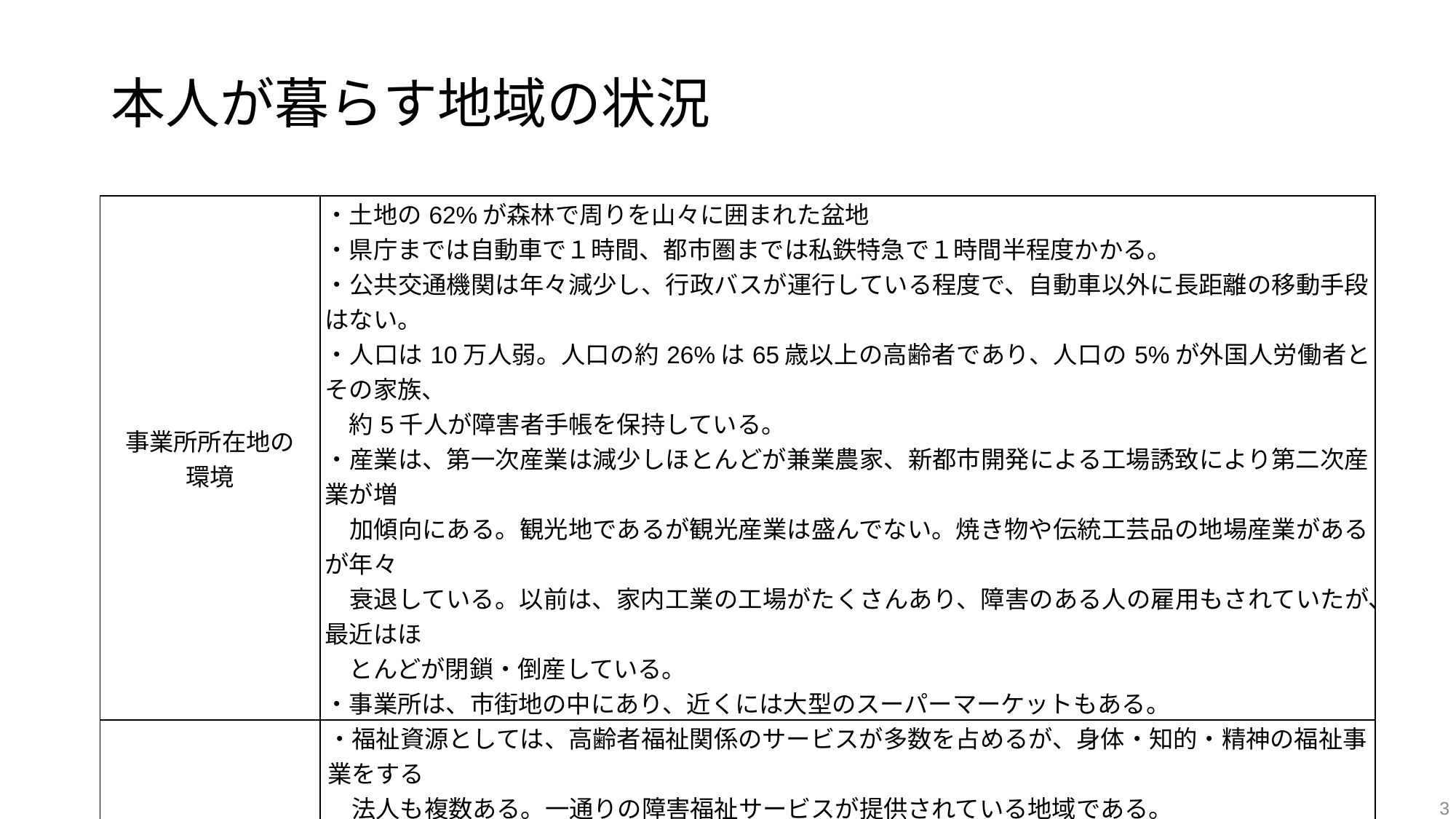

# 本人が暮らす地域の状況
| 事業所所在地の 環境 | ・土地の62%が森林で周りを山々に囲まれた盆地 ・県庁までは自動車で１時間、都市圏までは私鉄特急で１時間半程度かかる。 ・公共交通機関は年々減少し、行政バスが運行している程度で、自動車以外に長距離の移動手段はない。 ・人口は10万人弱。人口の約26%は65歳以上の高齢者であり、人口の5%が外国人労働者とその家族、 　約5千人が障害者手帳を保持している。 ・産業は、第一次産業は減少しほとんどが兼業農家、新都市開発による工場誘致により第二次産業が増 　加傾向にある。観光地であるが観光産業は盛んでない。焼き物や伝統工芸品の地場産業があるが年々 　衰退している。以前は、家内工業の工場がたくさんあり、障害のある人の雇用もされていたが、最近はほ 　とんどが閉鎖・倒産している。 ・事業所は、市街地の中にあり、近くには大型のスーパーマーケットもある。 |
| --- | --- |
| 地域の社会資源の状況 | ・福祉資源としては、高齢者福祉関係のサービスが多数を占めるが、身体・知的・精神の福祉事業をする 　法人も複数ある。一通りの障害福祉サービスが提供されている地域である。 ・基幹相談支援センターは同市にあり、市に委託された社会福祉法人が運営している。 ・ハローワークは同市にある。 ・障害者職業センターは隣市にある（車で１時間半程）。 ・障害者就業・生活支援センターは隣市にあり、社会福祉法人が運営している（車で１時間程）。 ・地域若者サポートステーションは、同市にあるNPO法人が運営している。 ・発達障害者支援センターは隣市にあり、社会福祉法人が運営している（車で１時間半程）。 ・生活困窮者自立相談支援事業は同市にあり、社会福祉協議会が運営している。 ・精神科の病院が同市に1か所ある。精神科クリニックが同市に２か所ある。 |
3